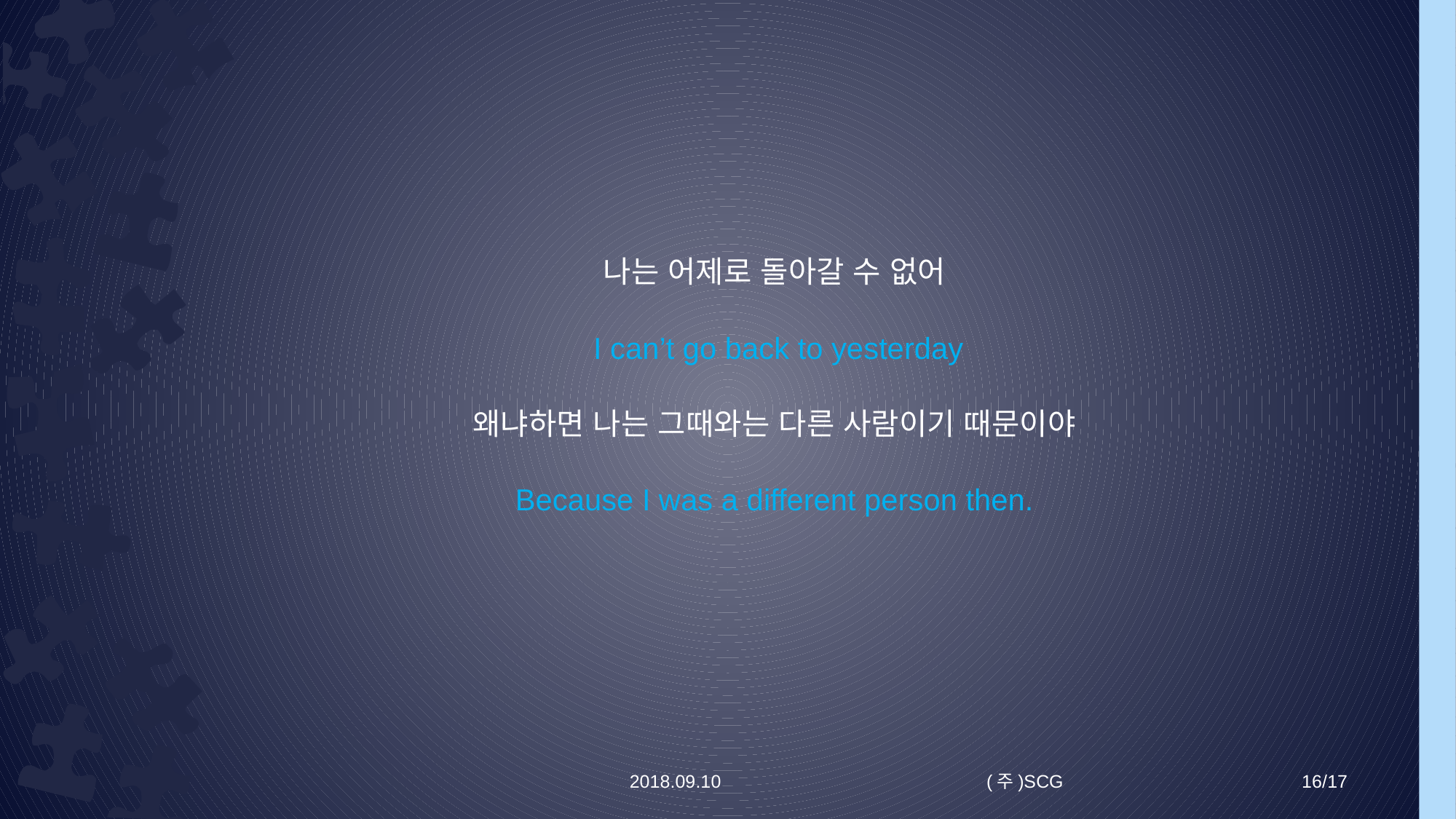

나는 어제로 돌아갈 수 없어
 I can’t go back to yesterday
왜냐하면 나는 그때와는 다른 사람이기 때문이야
Because I was a different person then.
2018.09.10
(주)SCG
16/17